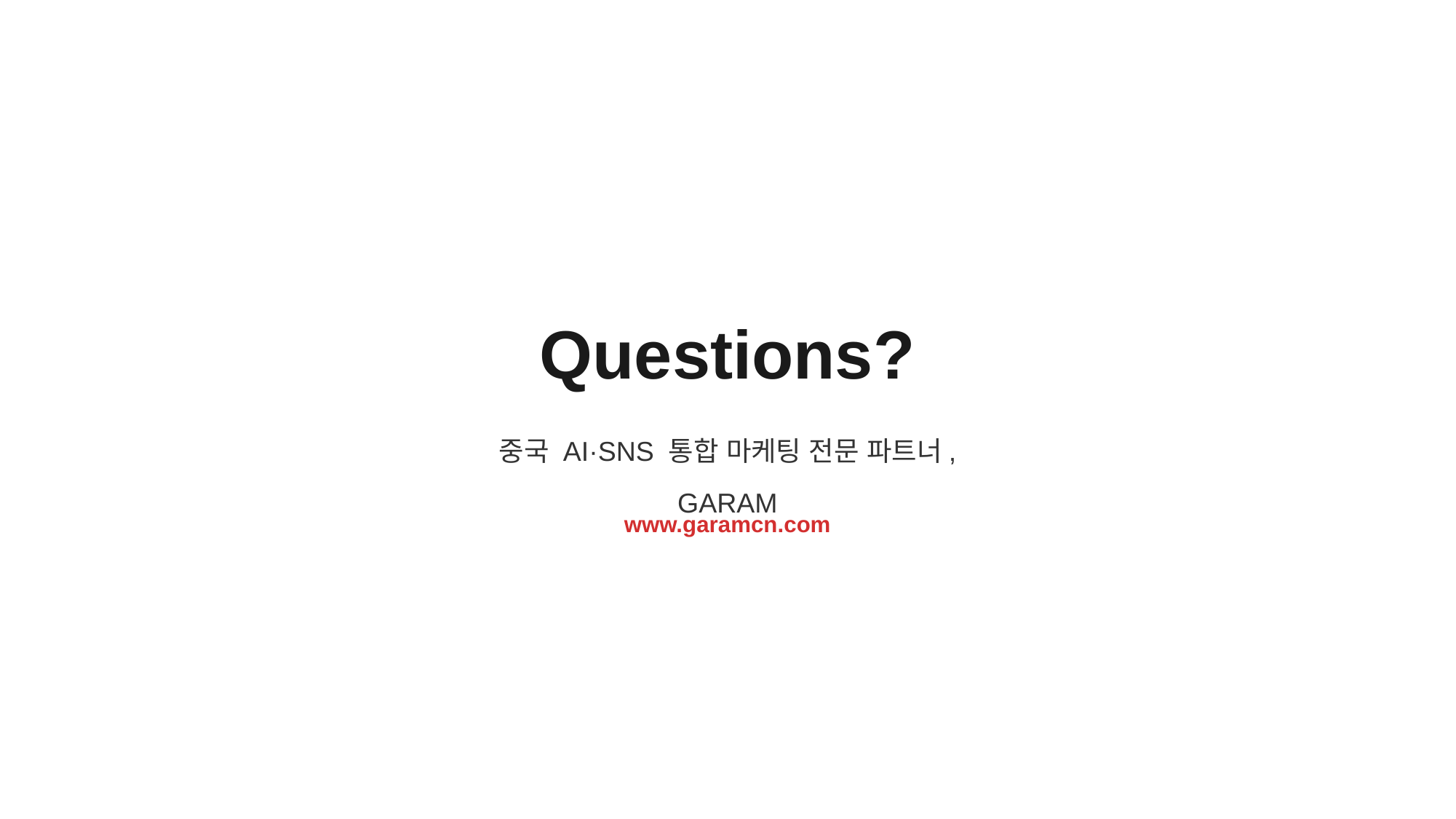

Questions?
중국 AI·SNS 통합 마케팅 전문 파트너, GARAM
www.garamcn.com